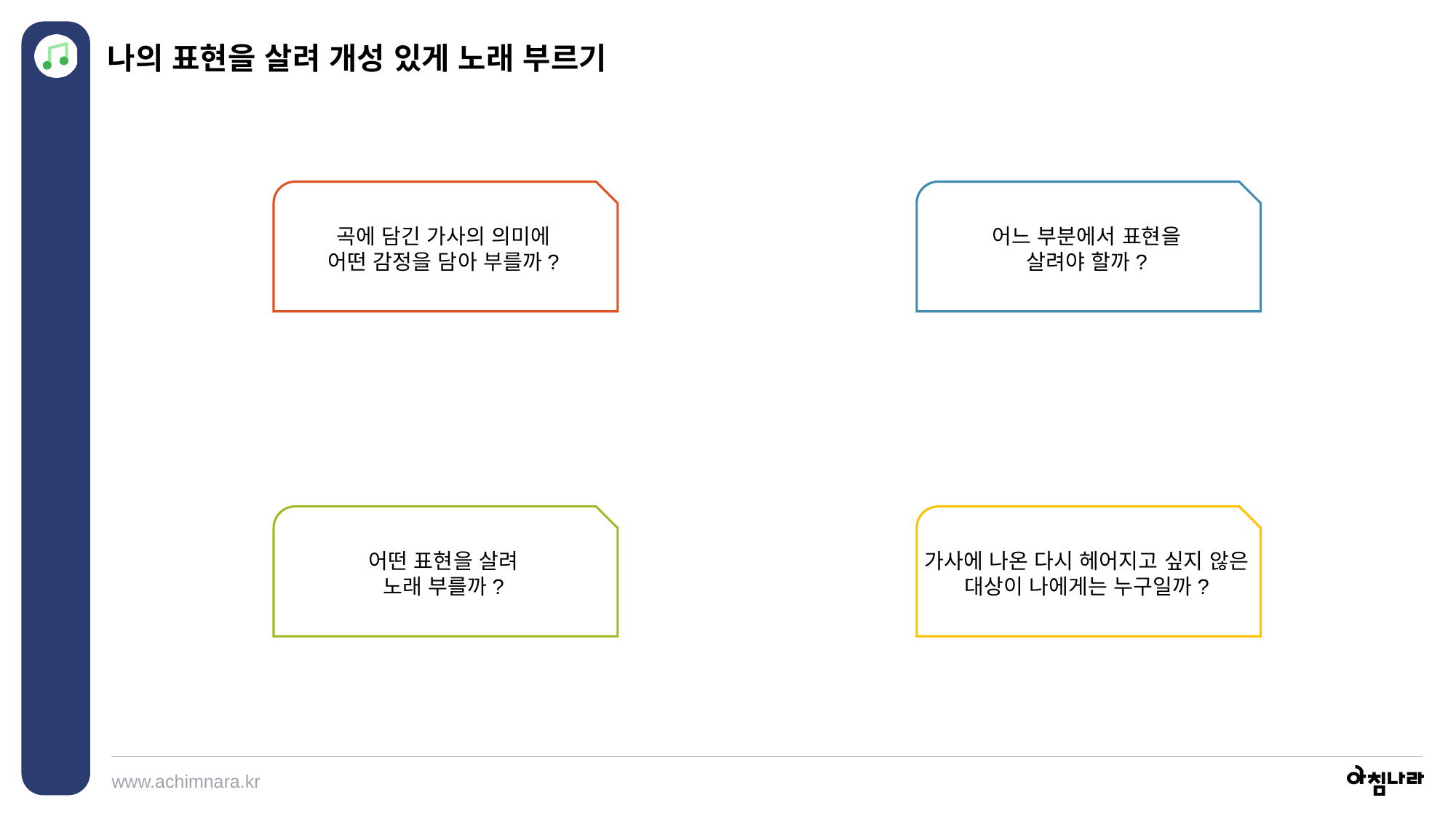

나의 표현을 살려 개성 있게 노래 부르기

곡에 담긴 가사의 의미에 어떤 감정을 담아 부를까?

어느 부분에서 표현을 살려야 할까?

어떤 표현을 살려 노래 부를까?

가사에 나온 다시 헤어지고 싶지 않은 대상이 나에게는 누구일까?